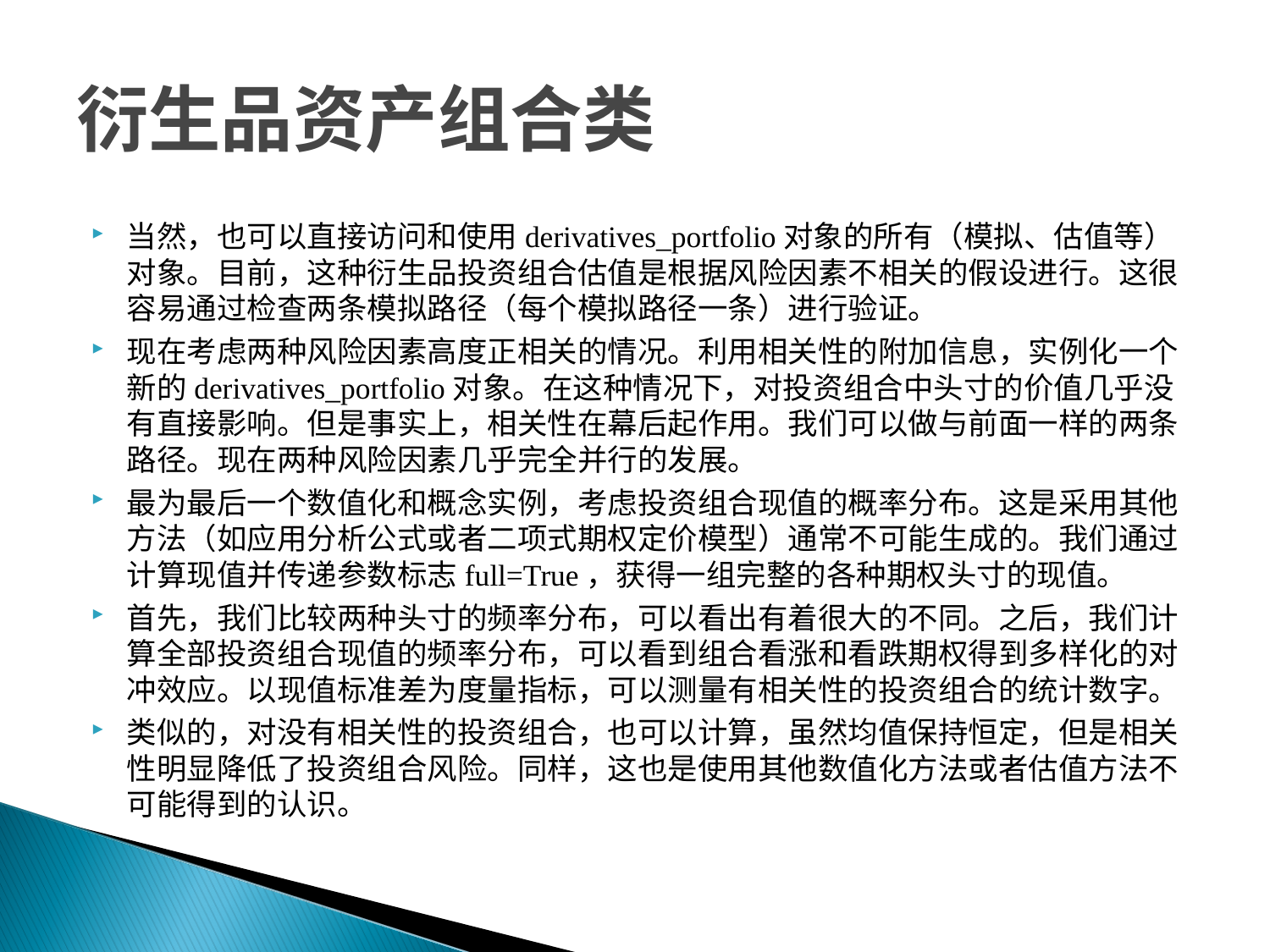

# 衍生品资产组合类
当然，也可以直接访问和使用derivatives_portfolio对象的所有（模拟、估值等）对象。目前，这种衍生品投资组合估值是根据风险因素不相关的假设进行。这很容易通过检查两条模拟路径（每个模拟路径一条）进行验证。
现在考虑两种风险因素高度正相关的情况。利用相关性的附加信息，实例化一个新的derivatives_portfolio对象。在这种情况下，对投资组合中头寸的价值几乎没有直接影响。但是事实上，相关性在幕后起作用。我们可以做与前面一样的两条路径。现在两种风险因素几乎完全并行的发展。
最为最后一个数值化和概念实例，考虑投资组合现值的概率分布。这是采用其他方法（如应用分析公式或者二项式期权定价模型）通常不可能生成的。我们通过计算现值并传递参数标志full=True，获得一组完整的各种期权头寸的现值。
首先，我们比较两种头寸的频率分布，可以看出有着很大的不同。之后，我们计算全部投资组合现值的频率分布，可以看到组合看涨和看跌期权得到多样化的对冲效应。以现值标准差为度量指标，可以测量有相关性的投资组合的统计数字。
类似的，对没有相关性的投资组合，也可以计算，虽然均值保持恒定，但是相关性明显降低了投资组合风险。同样，这也是使用其他数值化方法或者估值方法不可能得到的认识。